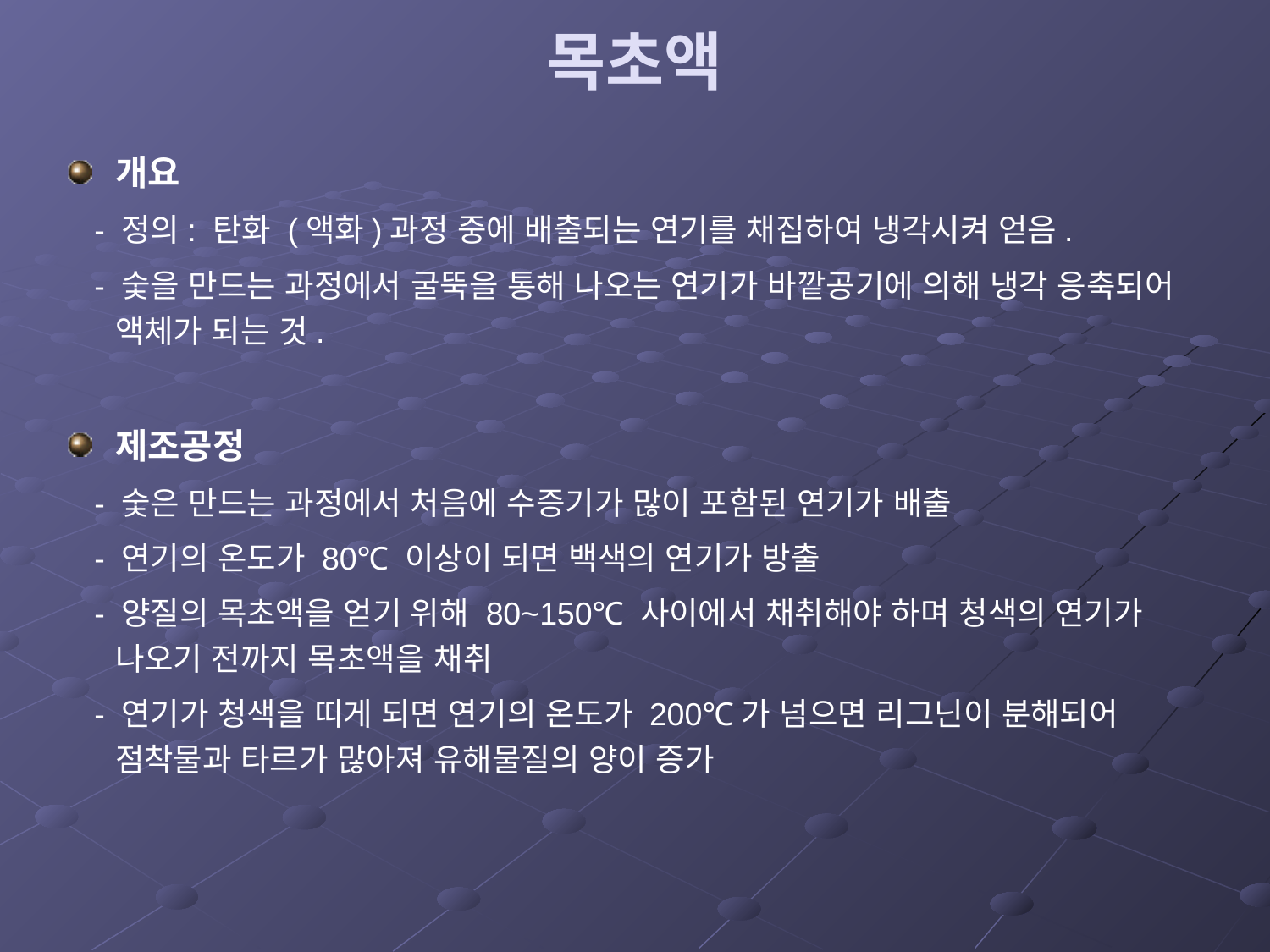

# 목초액
개요
   - 정의: 탄화 (액화)과정 중에 배출되는 연기를 채집하여 냉각시켜 얻음.
   - 숯을 만드는 과정에서 굴뚝을 통해 나오는 연기가 바깥공기에 의해 냉각 응축되어 액체가 되는 것.

제조공정
   - 숯은 만드는 과정에서 처음에 수증기가 많이 포함된 연기가 배출
   - 연기의 온도가 80℃ 이상이 되면 백색의 연기가 방출
   - 양질의 목초액을 얻기 위해 80~150℃ 사이에서 채취해야 하며 청색의 연기가 나오기 전까지 목초액을 채취
   - 연기가 청색을 띠게 되면 연기의 온도가 200℃가 넘으면 리그닌이 분해되어 점착물과 타르가 많아져 유해물질의 양이 증가